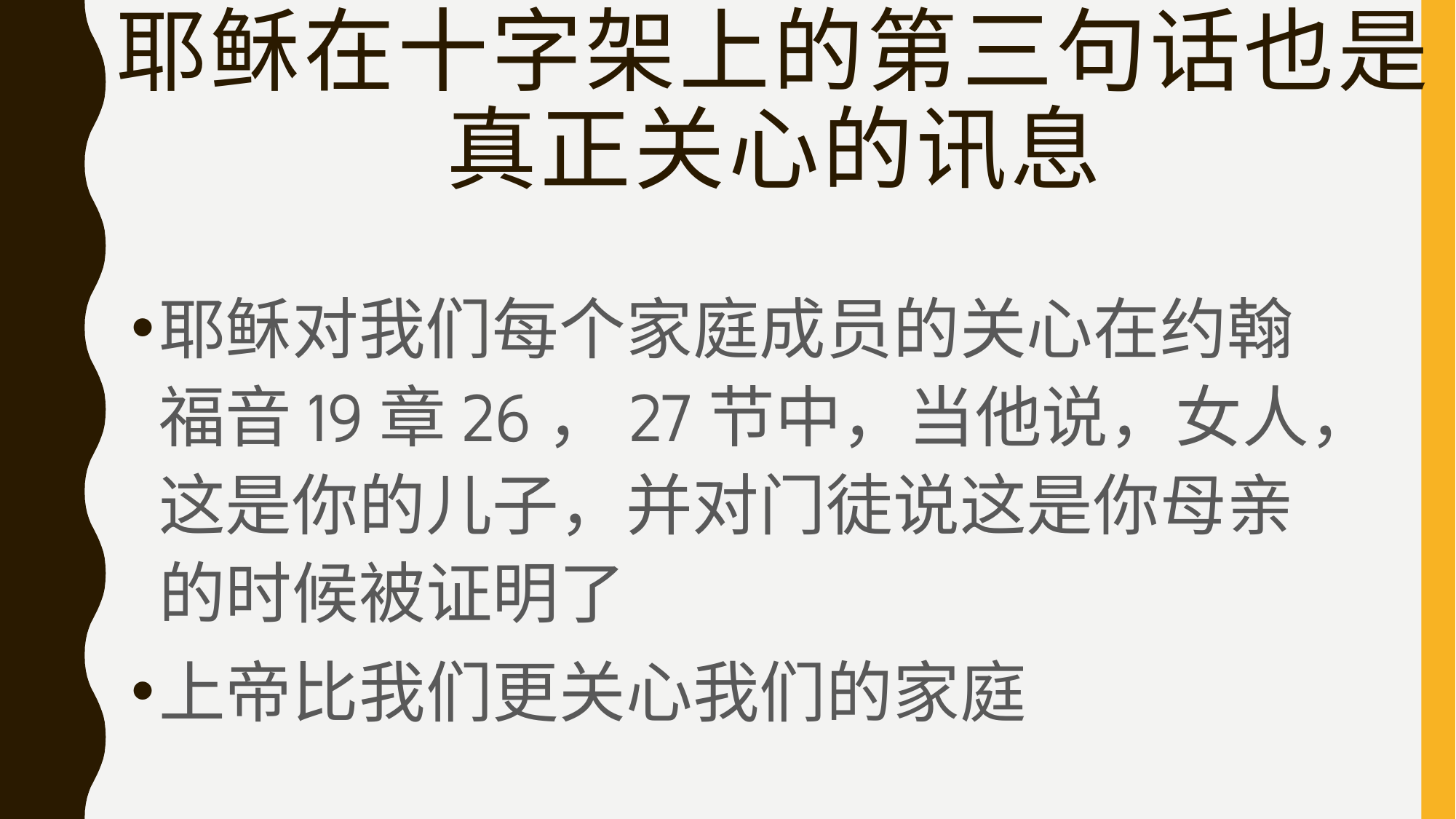

# 耶稣在十字架上的第三句话也是真正关心的讯息
耶稣对我们每个家庭成员的关心在约翰福音19章26，27节中，当他说，女人，这是你的儿子，并对门徒说这是你母亲的时候被证明了
上帝比我们更关心我们的家庭